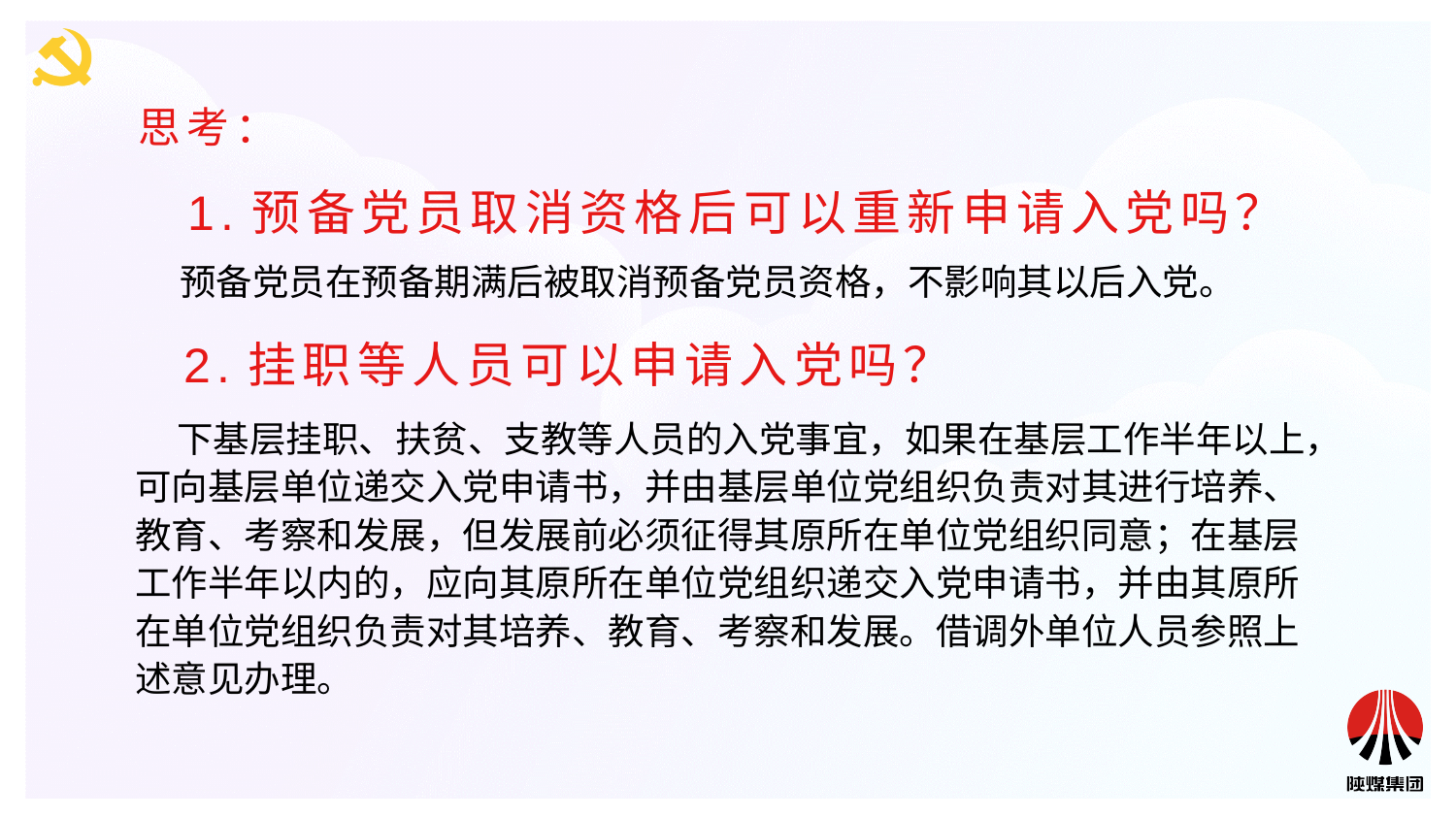

思考：
 1.预备党员取消资格后可以重新申请入党吗？
    预备党员在预备期满后被取消预备党员资格，不影响其以后入党。
  2.挂职等人员可以申请入党吗？
    下基层挂职、扶贫、支教等人员的入党事宜，如果在基层工作半年以上，可向基层单位递交入党申请书，并由基层单位党组织负责对其进行培养、教育、考察和发展，但发展前必须征得其原所在单位党组织同意；在基层工作半年以内的，应向其原所在单位党组织递交入党申请书，并由其原所在单位党组织负责对其培养、教育、考察和发展。借调外单位人员参照上述意见办理。